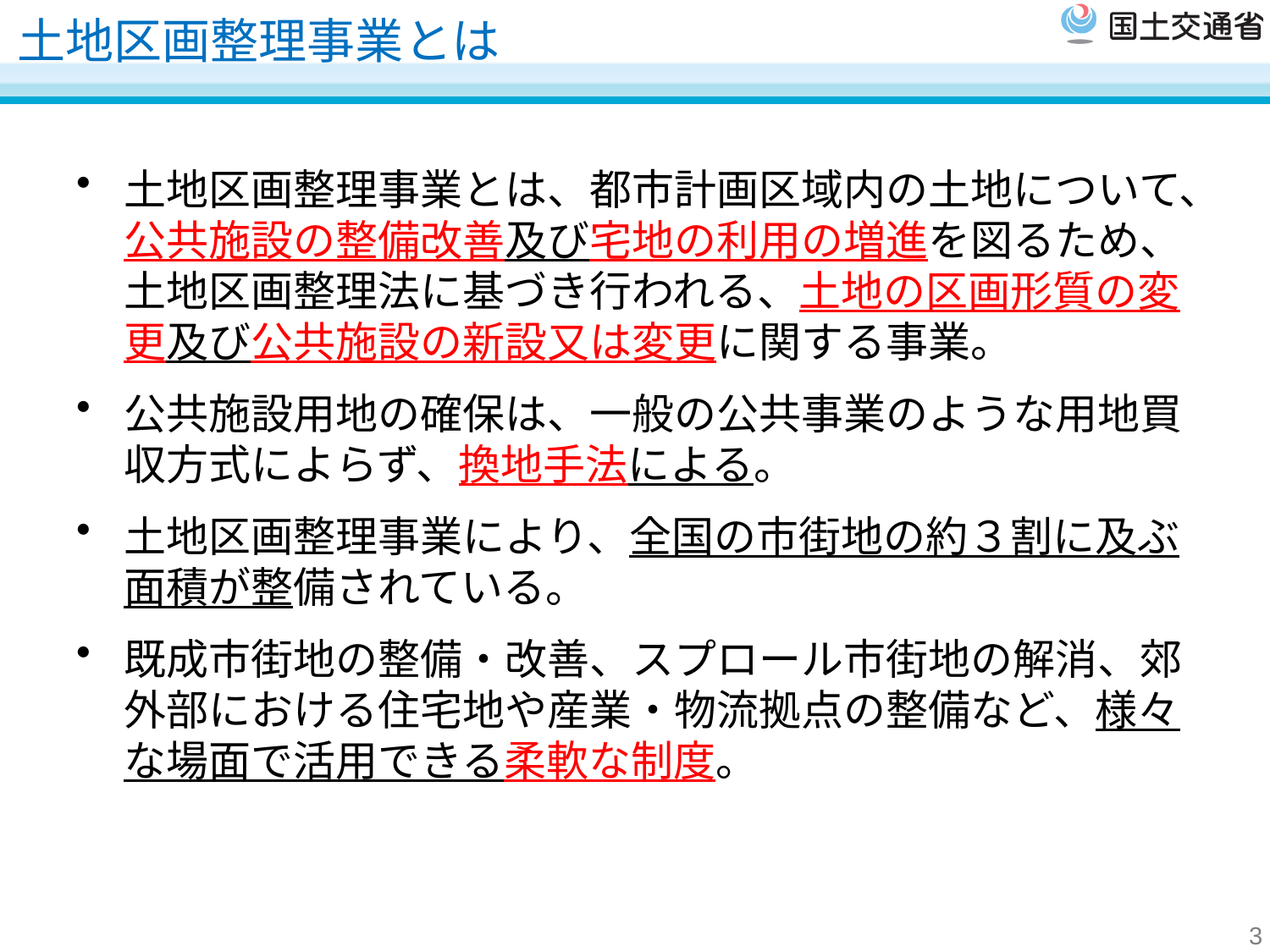

# 土地区画整理事業とは
土地区画整理事業とは、都市計画区域内の土地について、公共施設の整備改善及び宅地の利用の増進を図るため、土地区画整理法に基づき行われる、土地の区画形質の変更及び公共施設の新設又は変更に関する事業。
公共施設用地の確保は、一般の公共事業のような用地買収方式によらず、換地手法による。
土地区画整理事業により、全国の市街地の約３割に及ぶ面積が整備されている。
既成市街地の整備・改善、スプロール市街地の解消、郊外部における住宅地や産業・物流拠点の整備など、様々な場面で活用できる柔軟な制度。
3